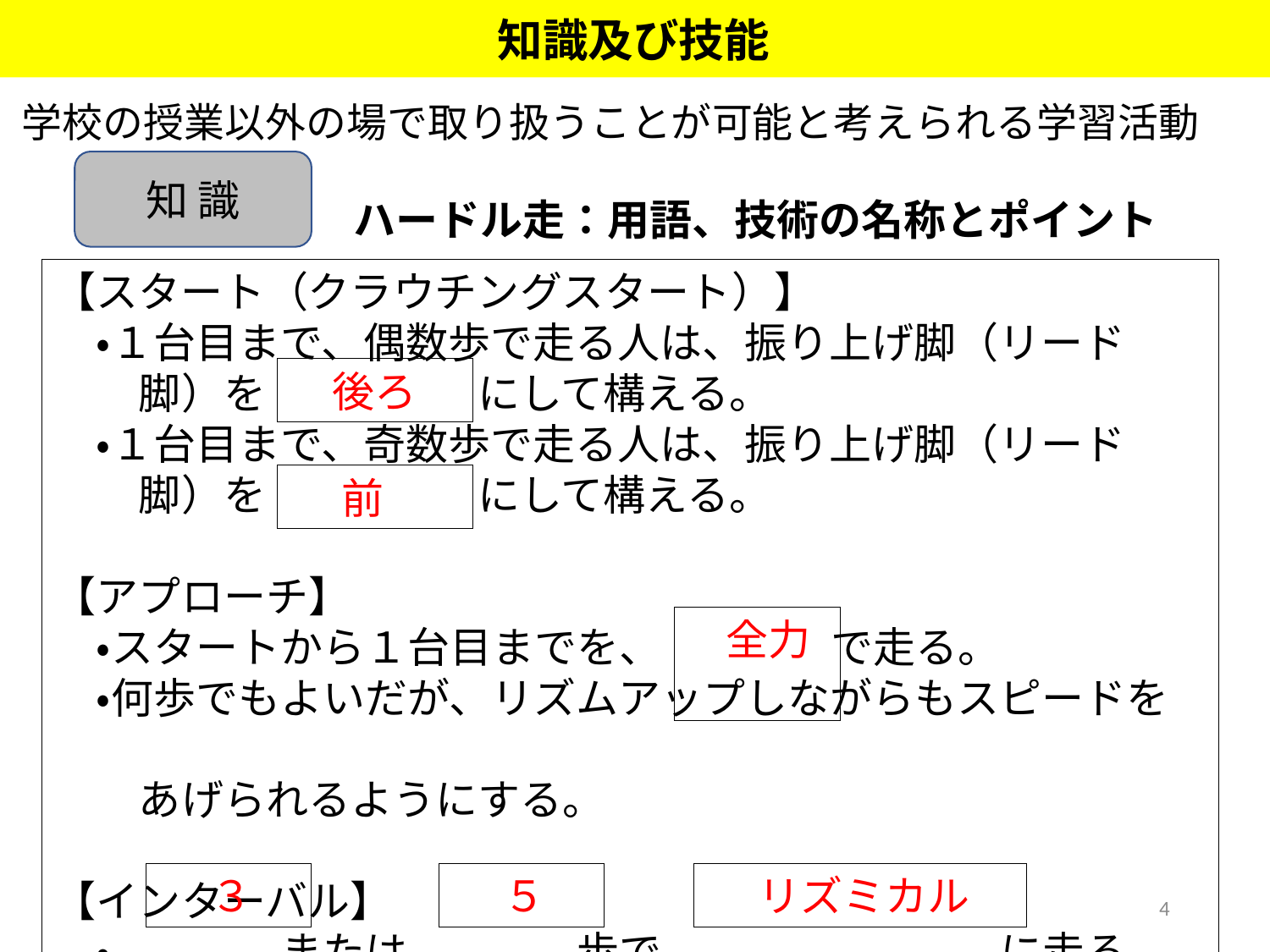

知識及び技能
学校の授業以外の場で取り扱うことが可能と考えられる学習活動

知 識
ハードル走：用語、技術の名称とポイント
【スタート（クラウチングスタート）】
　・１台目まで、偶数歩で走る人は、振り上げ脚（リード
　　脚）を　　　　　にして構える。
　・１台目まで、奇数歩で走る人は、振り上げ脚（リード
　　脚）を　　　　　にして構える。

【アプローチ】
　・スタートから１台目までを、　　　　で走る。
　・何歩でもよいだが、リズムアップしながらもスピードを
　　あげられるようにする。

【インターバル】
　・　　　　または　　　　歩で　　　　　　　　に走る。
　後ろ
　 前
   全力
　 ５
　 ３
　 リズミカル
4